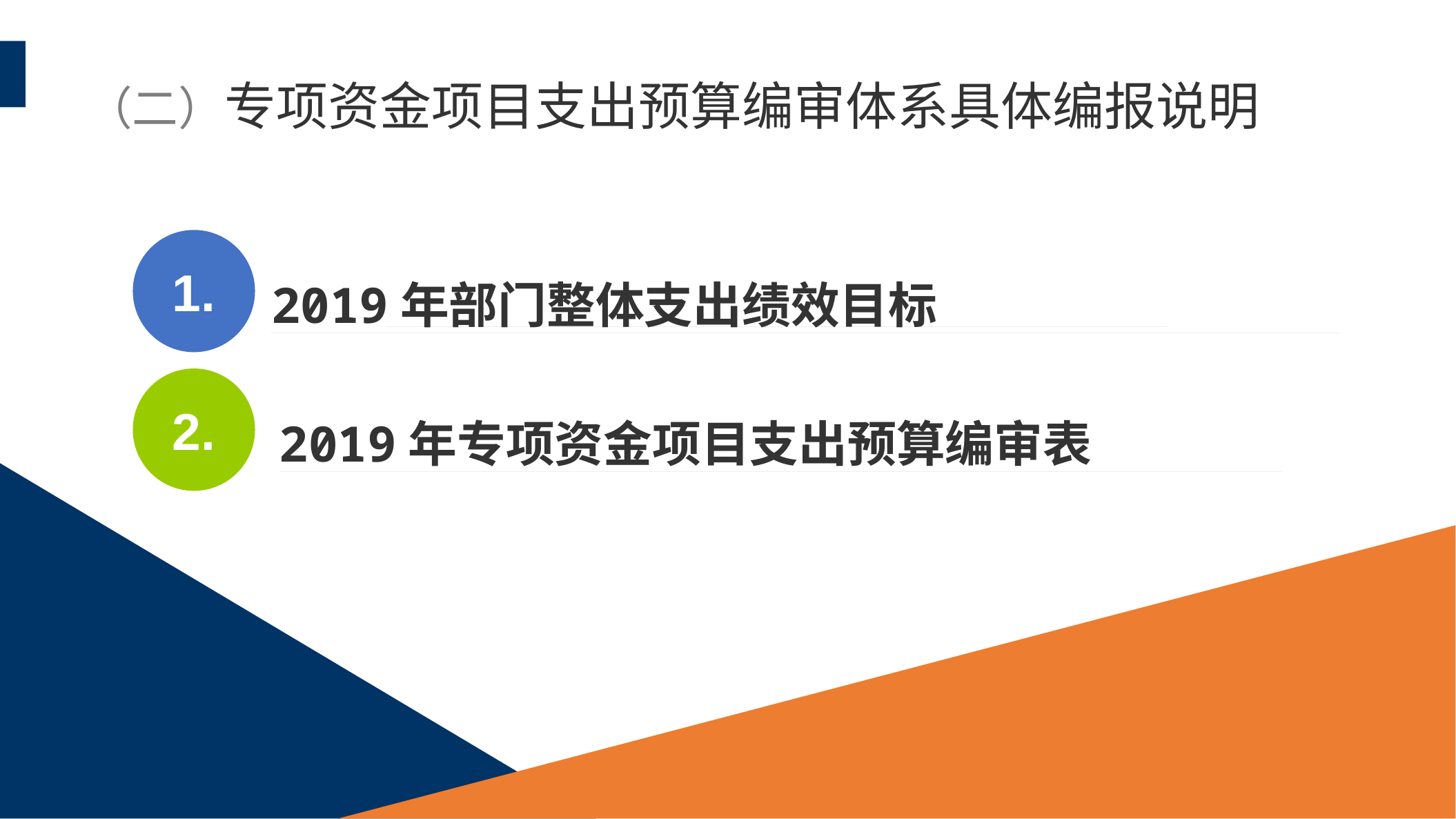

# （二）专项资金项目支出预算编审体系具体编报说明
1.

2019年部门整体支出绩效目标
2.
2019年专项资金项目支出预算编审表